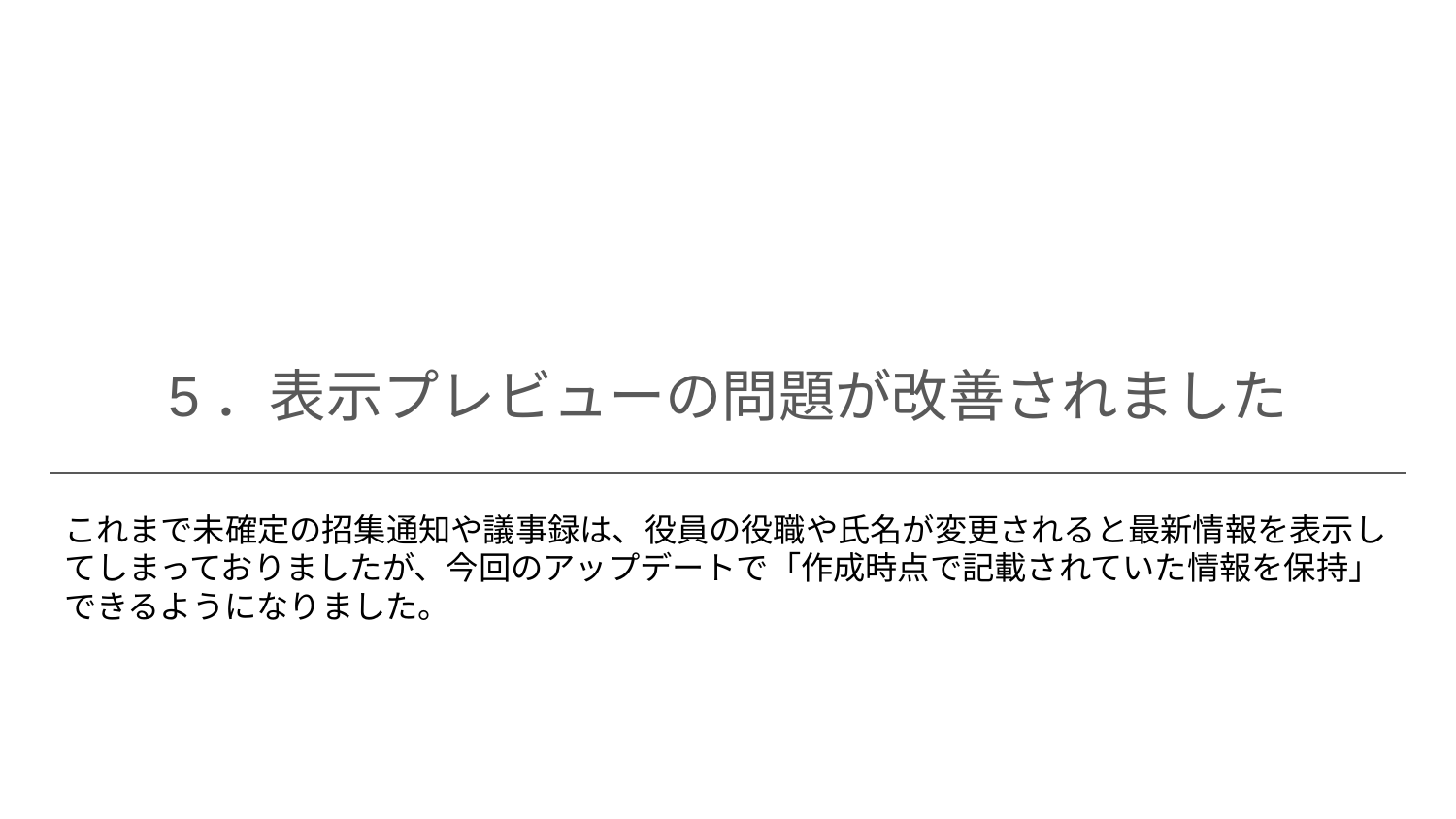

5．表示プレビューの問題が改善されました
これまで未確定の招集通知や議事録は、役員の役職や氏名が変更されると最新情報を表示してしまっておりましたが、今回のアップデートで「作成時点で記載されていた情報を保持」できるようになりました。